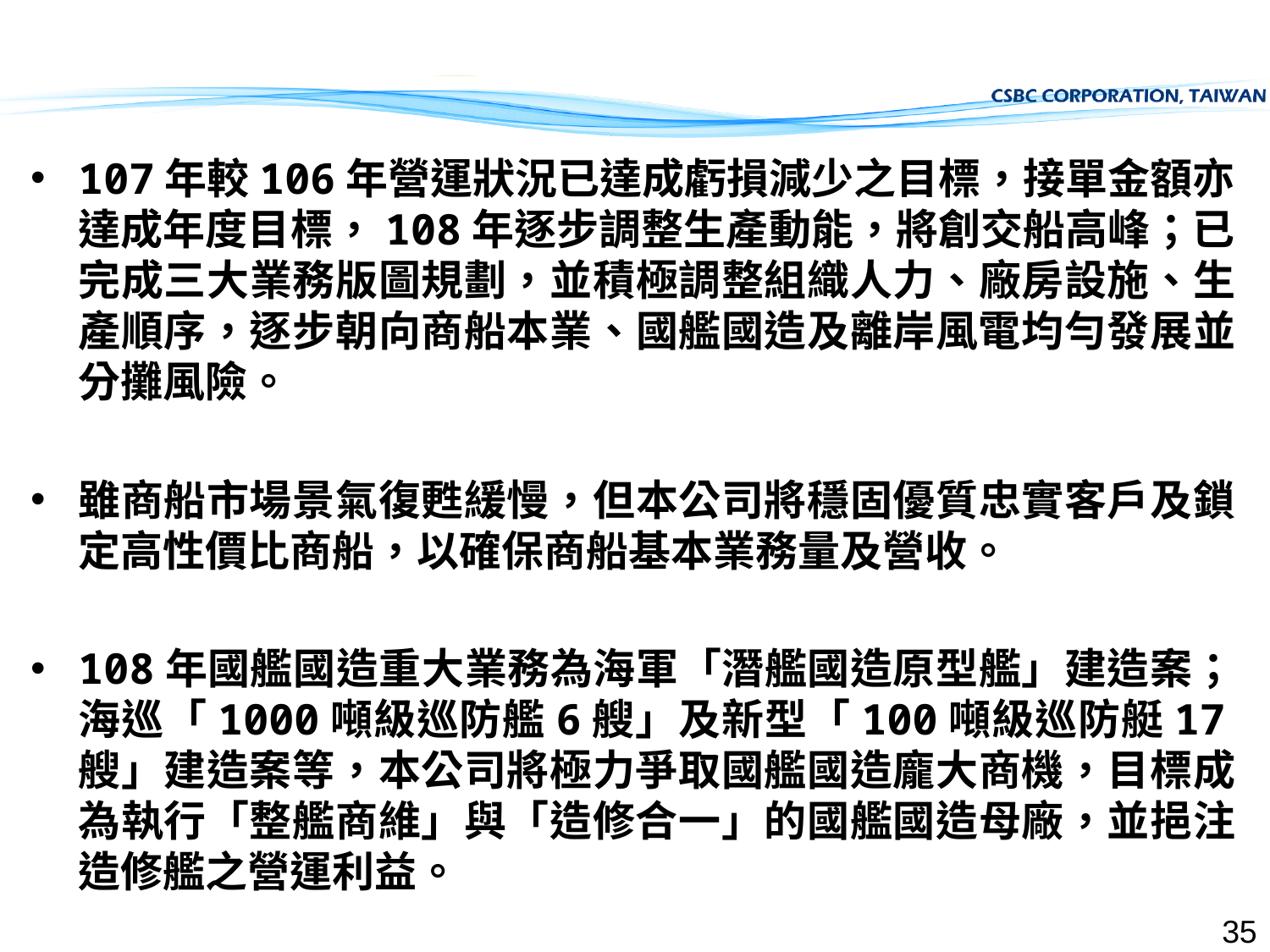

107年較106年營運狀況已達成虧損減少之目標，接單金額亦達成年度目標，108年逐步調整生產動能，將創交船高峰；已完成三大業務版圖規劃，並積極調整組織人力、廠房設施、生產順序，逐步朝向商船本業、國艦國造及離岸風電均勻發展並分攤風險。

雖商船市場景氣復甦緩慢，但本公司將穩固優質忠實客戶及鎖定高性價比商船，以確保商船基本業務量及營收。

108年國艦國造重大業務為海軍「潛艦國造原型艦」建造案；海巡「1000噸級巡防艦6艘」及新型「100噸級巡防艇17艘」建造案等，本公司將極力爭取國艦國造龐大商機，目標成為執行「整艦商維」與「造修合一」的國艦國造母廠，並挹注造修艦之營運利益。